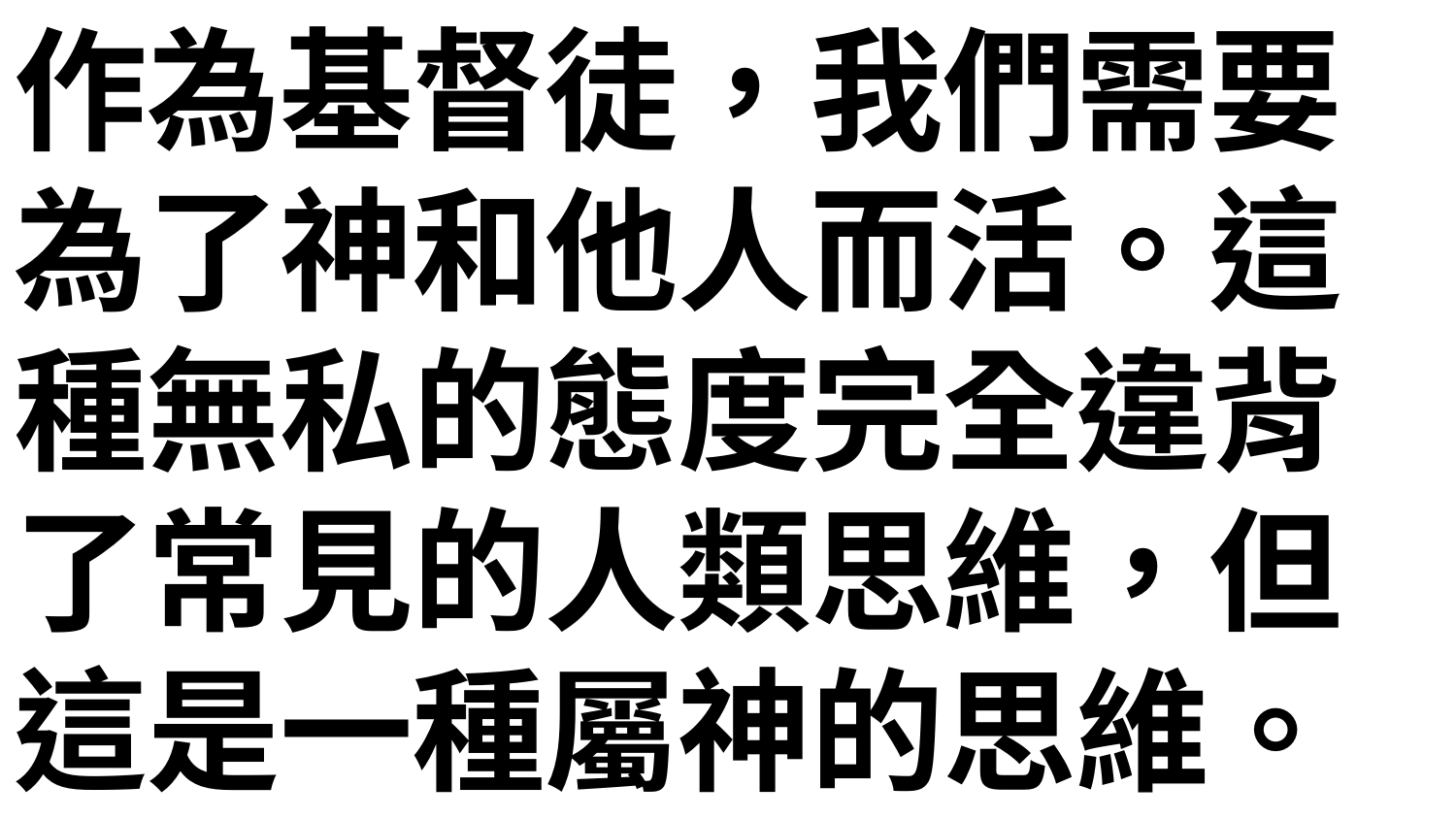

作為基督徒，我們需要為了神和他人而活。這種無私的態度完全違背了常見的人類思維，但這是一種屬神的思維。